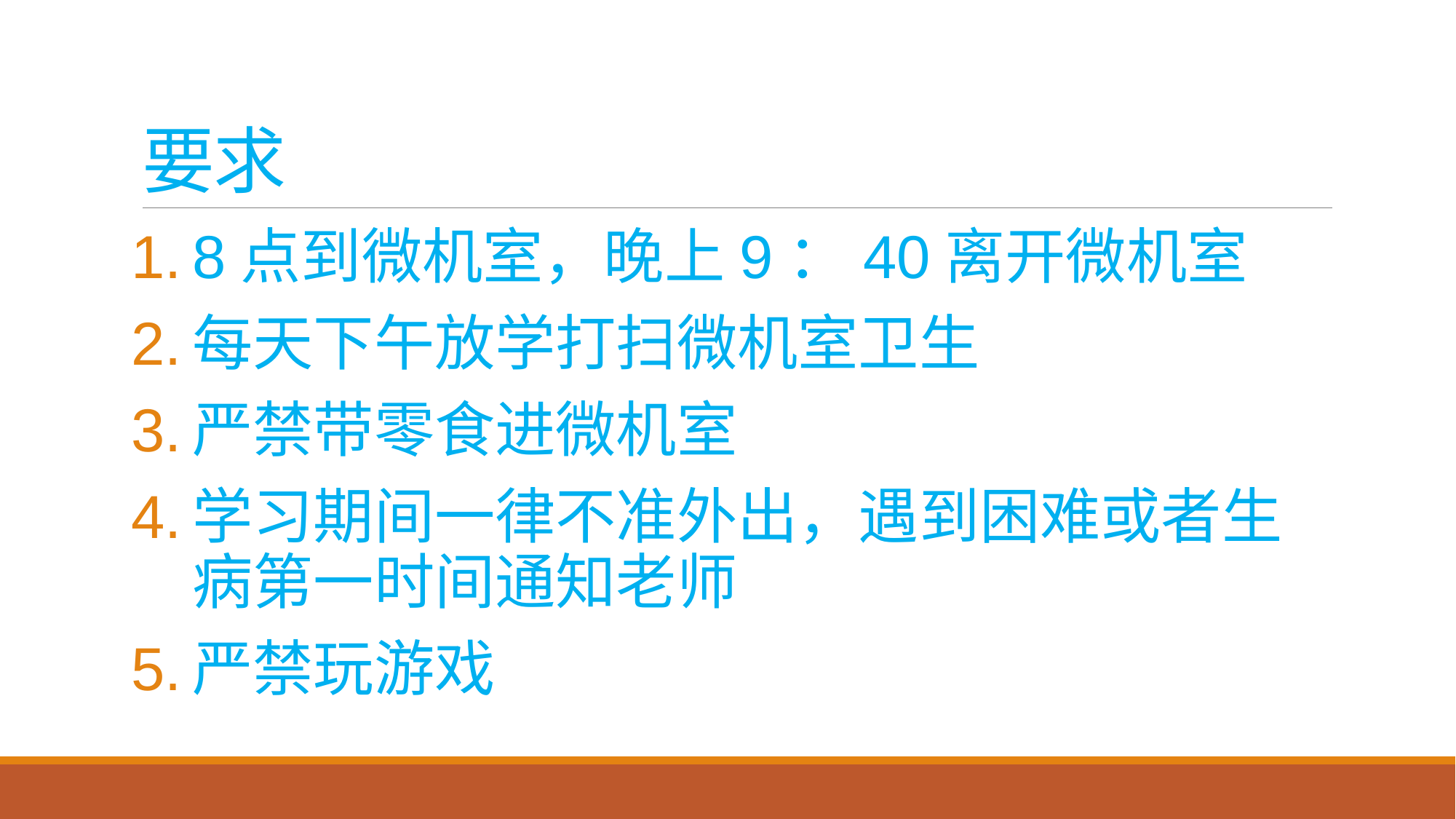

# 要求
8点到微机室，晚上9：40离开微机室
每天下午放学打扫微机室卫生
严禁带零食进微机室
学习期间一律不准外出，遇到困难或者生病第一时间通知老师
严禁玩游戏